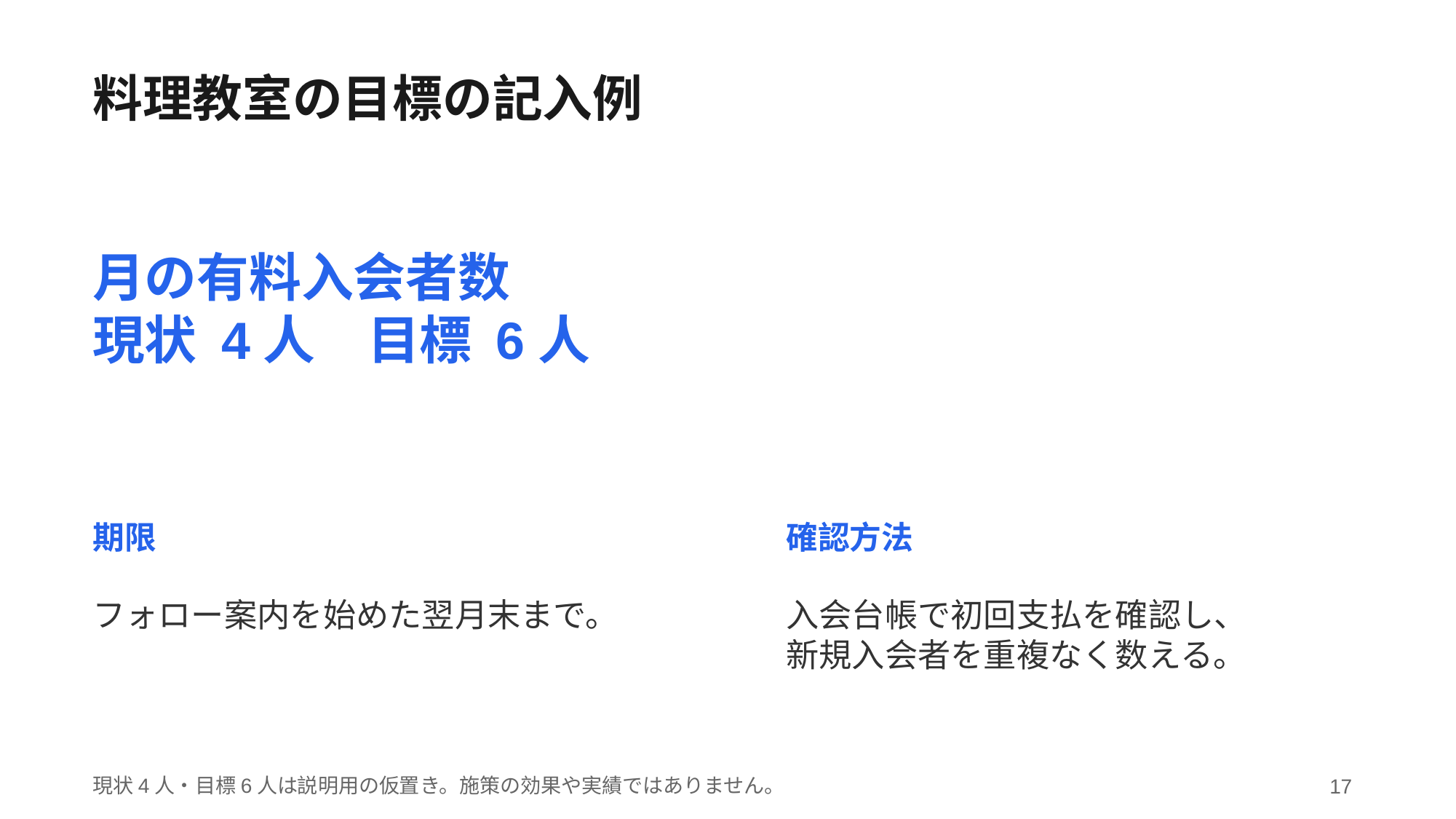

料理教室の目標の記入例
月の有料入会者数
現状 4人　目標 6人
期限
確認方法
フォロー案内を始めた翌月末まで。
入会台帳で初回支払を確認し、
新規入会者を重複なく数える。
現状4人・目標6人は説明用の仮置き。施策の効果や実績ではありません。
17